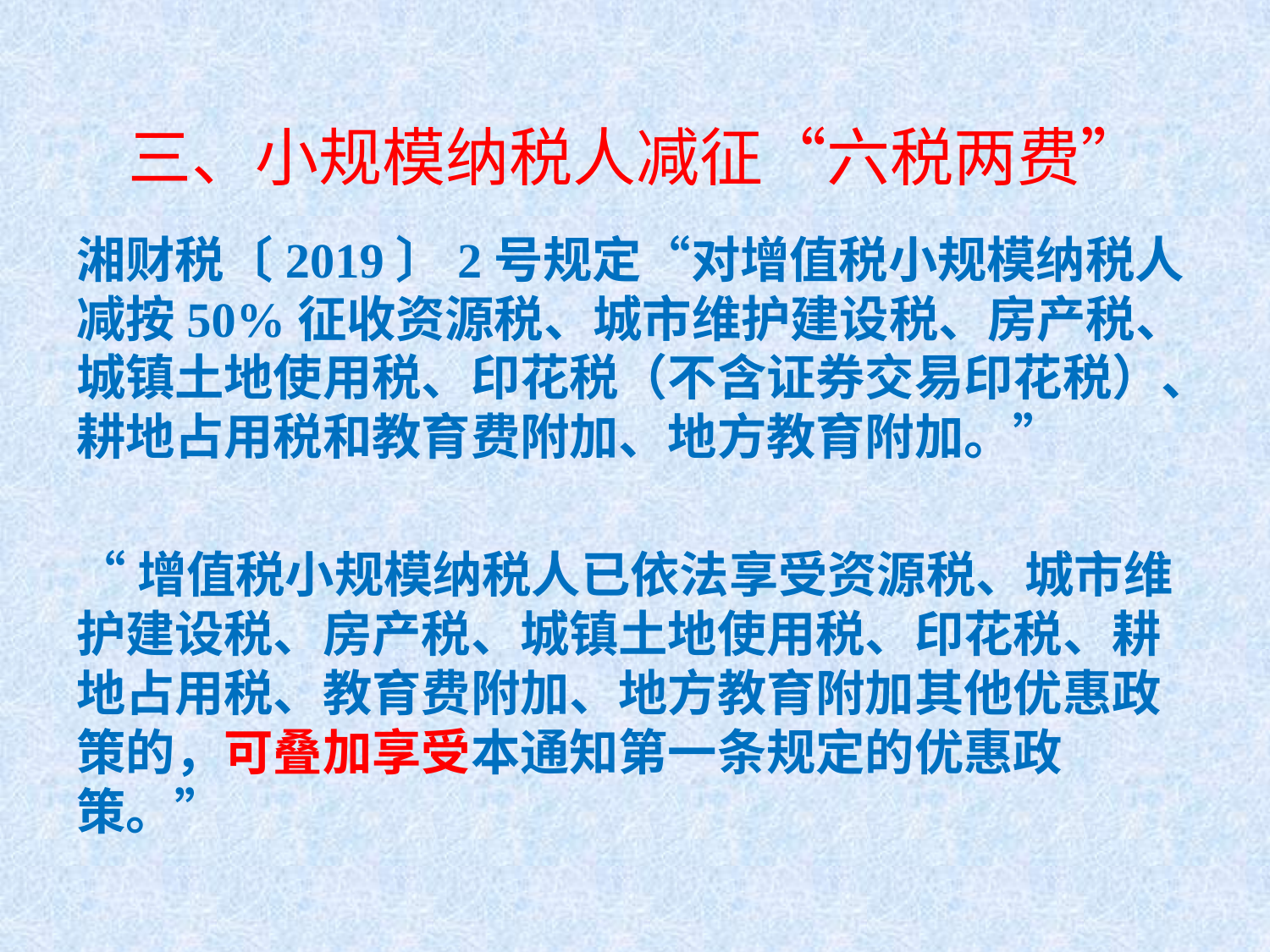

# 三、小规模纳税人减征“六税两费”
湘财税〔2019〕2号规定“对增值税小规模纳税人减按50%征收资源税、城市维护建设税、房产税、城镇土地使用税、印花税（不含证券交易印花税）、耕地占用税和教育费附加、地方教育附加。”

“增值税小规模纳税人已依法享受资源税、城市维护建设税、房产税、城镇土地使用税、印花税、耕地占用税、教育费附加、地方教育附加其他优惠政策的，可叠加享受本通知第一条规定的优惠政策。”